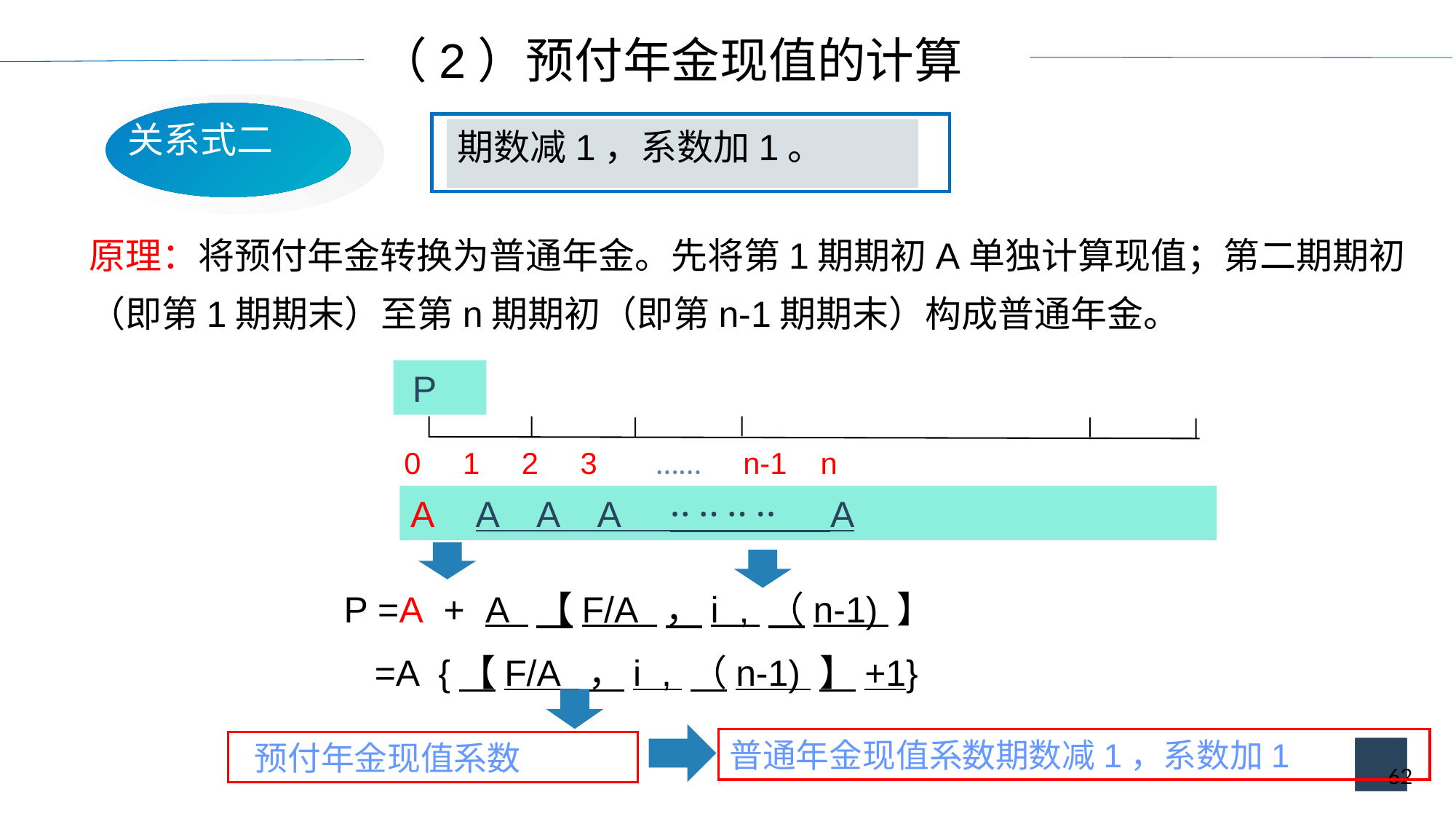

（2）预付年金现值的计算

关系式二

期数减1，系数加1。

原理：将预付年金转换为普通年金。先将第1期期初A单独计算现值；第二期期初（即第1期期末）至第n期期初（即第n-1期期末）构成普通年金。
 P

0     1     2     3       ……     n-1    n
A    A    A    A     ‥ ‥ ‥ ‥      A

P =A  +  A  【F/A  ，i  , （n-1) 】
   =A  {【F/A  ，i  , （n-1) 】+1}

普通年金现值系数期数减1，系数加1
 预付年金现值系数
62